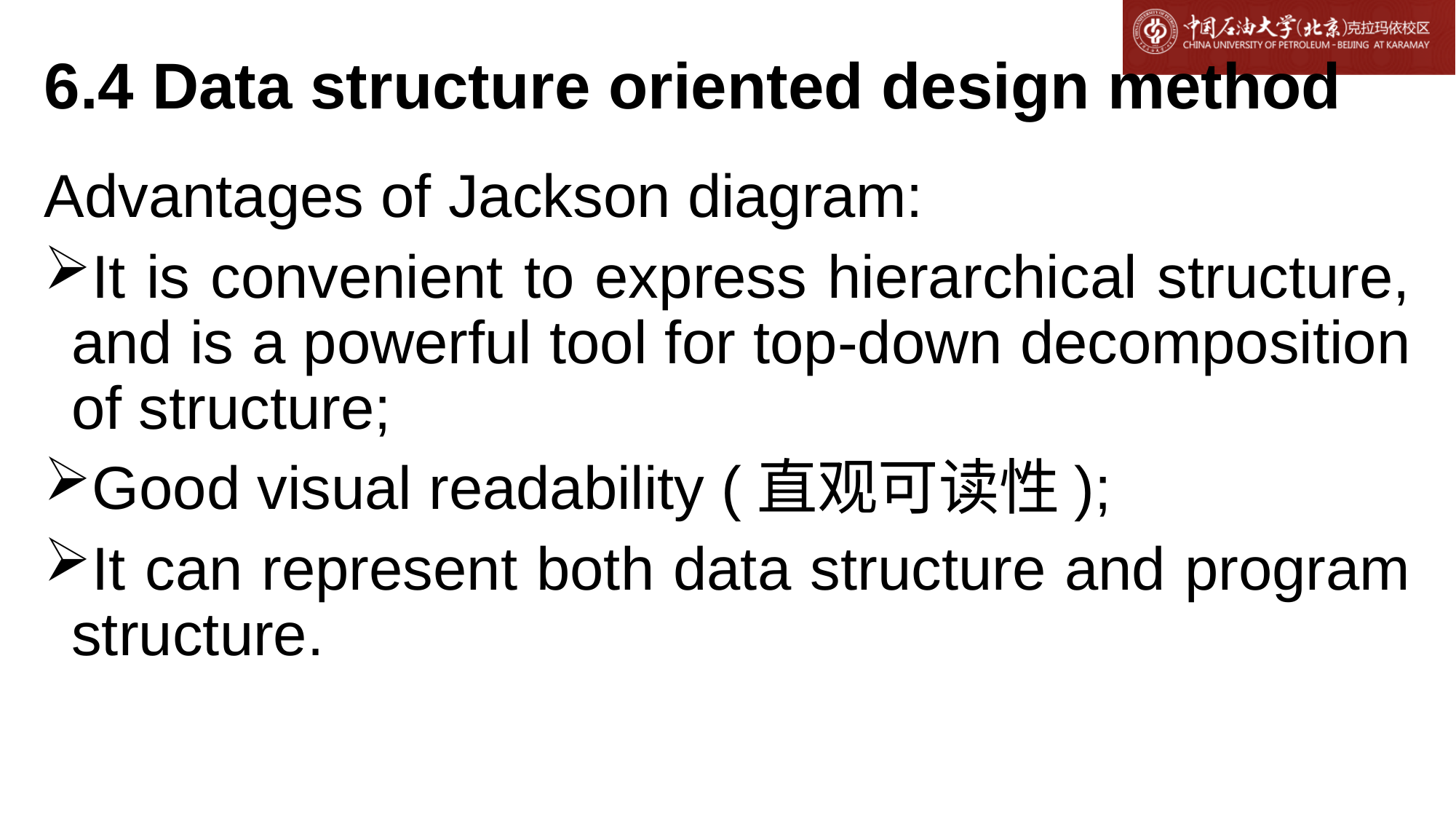

# 6.4 Data structure oriented design method
Advantages of Jackson diagram:
It is convenient to express hierarchical structure, and is a powerful tool for top-down decomposition of structure;
Good visual readability (直观可读性);
It can represent both data structure and program structure.